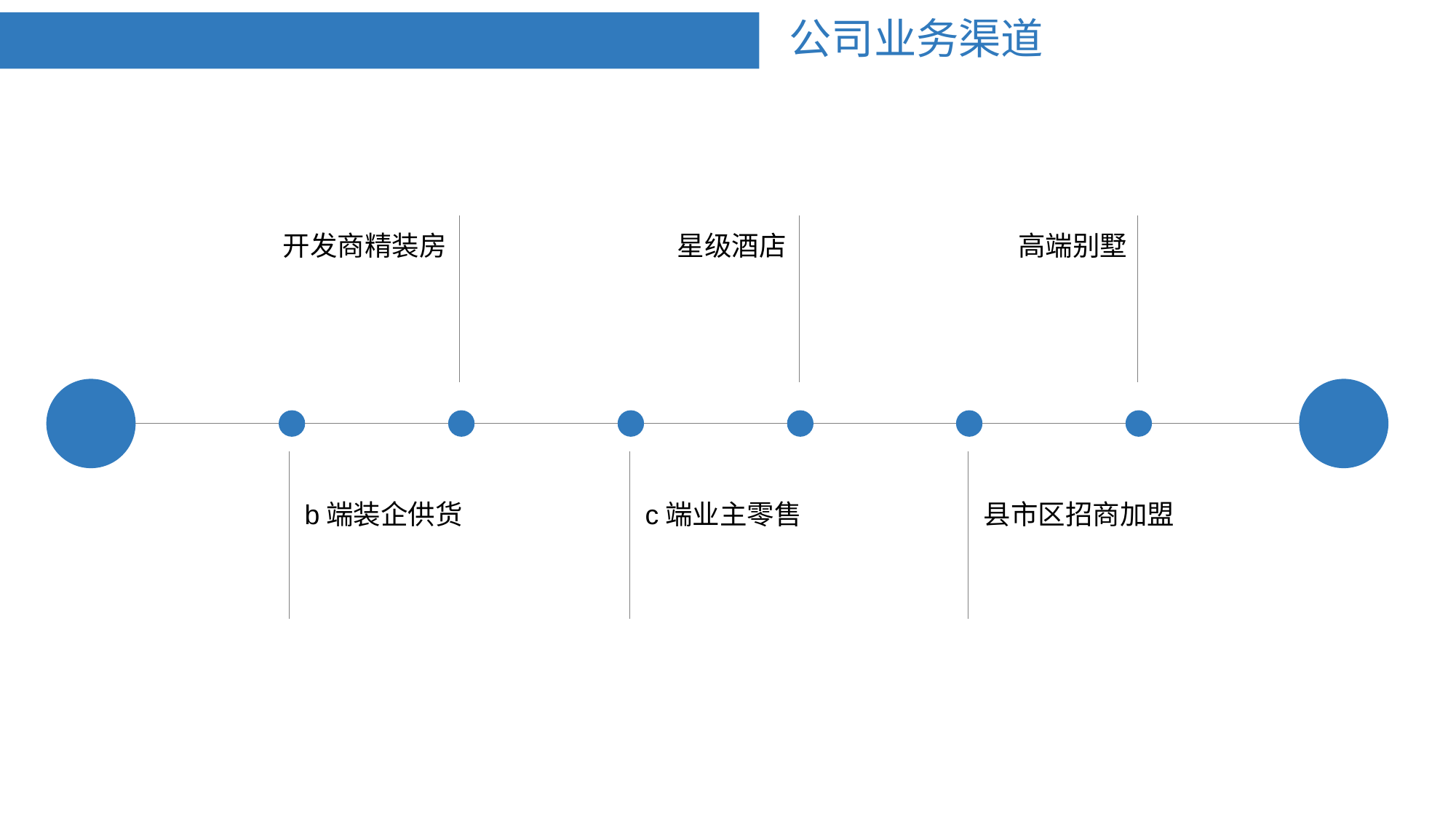

# 公司业务渠道

开发商精装房
星级酒店
高端别墅

b端装企供货
c端业主零售
县市区招商加盟